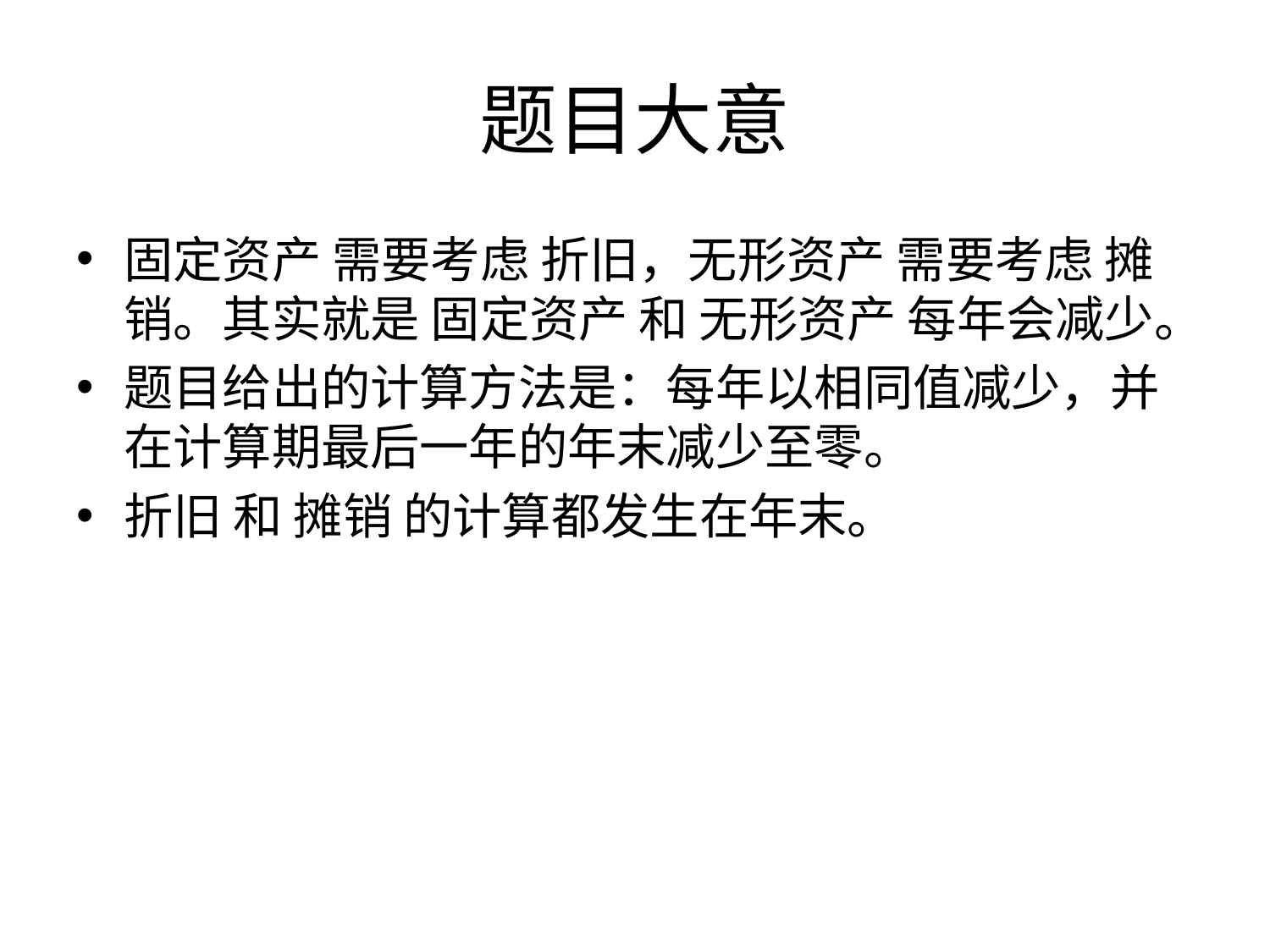

# 题目大意
固定资产 需要考虑 折旧，无形资产 需要考虑 摊销。其实就是 固定资产 和 无形资产 每年会减少。
题目给出的计算方法是：每年以相同值减少，并在计算期最后一年的年末减少至零。
折旧 和 摊销 的计算都发生在年末。